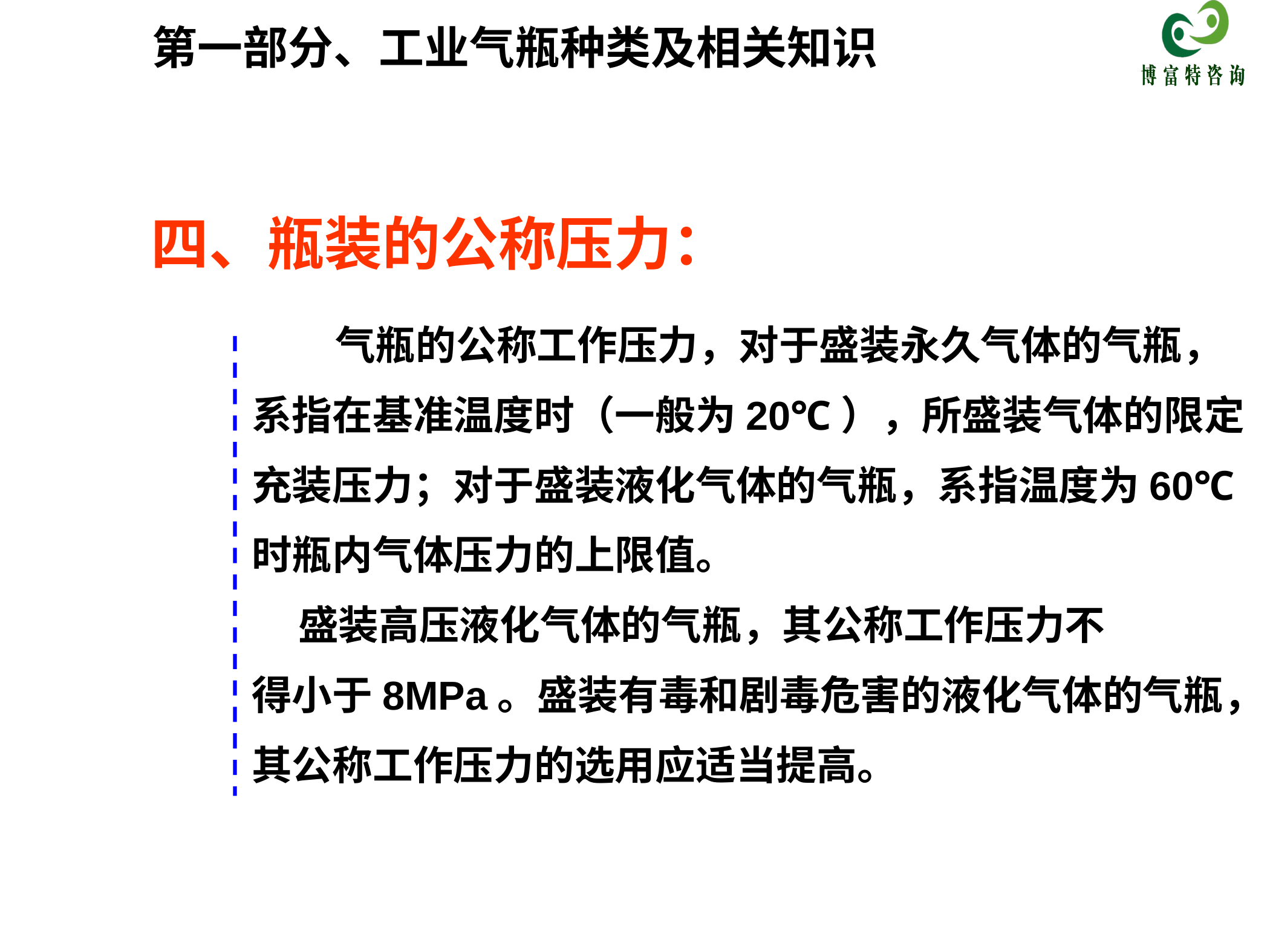

第一部分、工业气瓶种类及相关知识
四、瓶装的公称压力：
        气瓶的公称工作压力，对于盛装永久气体的气瓶，
系指在基准温度时（一般为20℃），所盛装气体的限定
充装压力；对于盛装液化气体的气瓶，系指温度为60℃
时瓶内气体压力的上限值。
    盛装高压液化气体的气瓶，其公称工作压力不
得小于8MPa。盛装有毒和剧毒危害的液化气体的气瓶，
其公称工作压力的选用应适当提高。